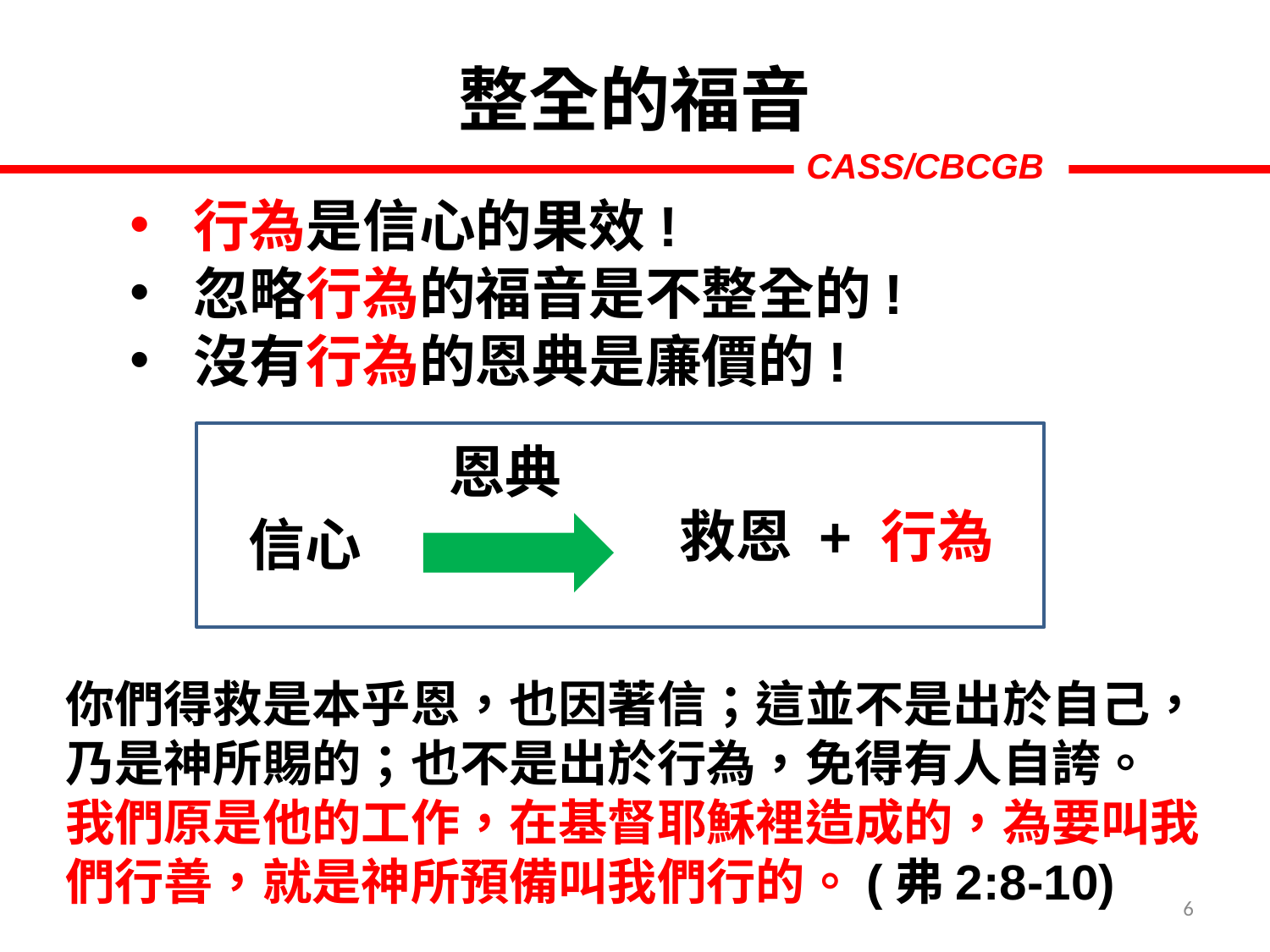

整全的福音

行為是信心的果效!
忽略行為的福音是不整全的!
沒有行為的恩典是廉價的!

恩典

救恩 + 行為
信心
你們得救是本乎恩，也因著信；這並不是出於自己，乃是神所賜的；也不是出於行為，免得有人自誇。
我們原是他的工作，在基督耶穌裡造成的，為要叫我們行善，就是神所預備叫我們行的。(弗2:8-10)
6